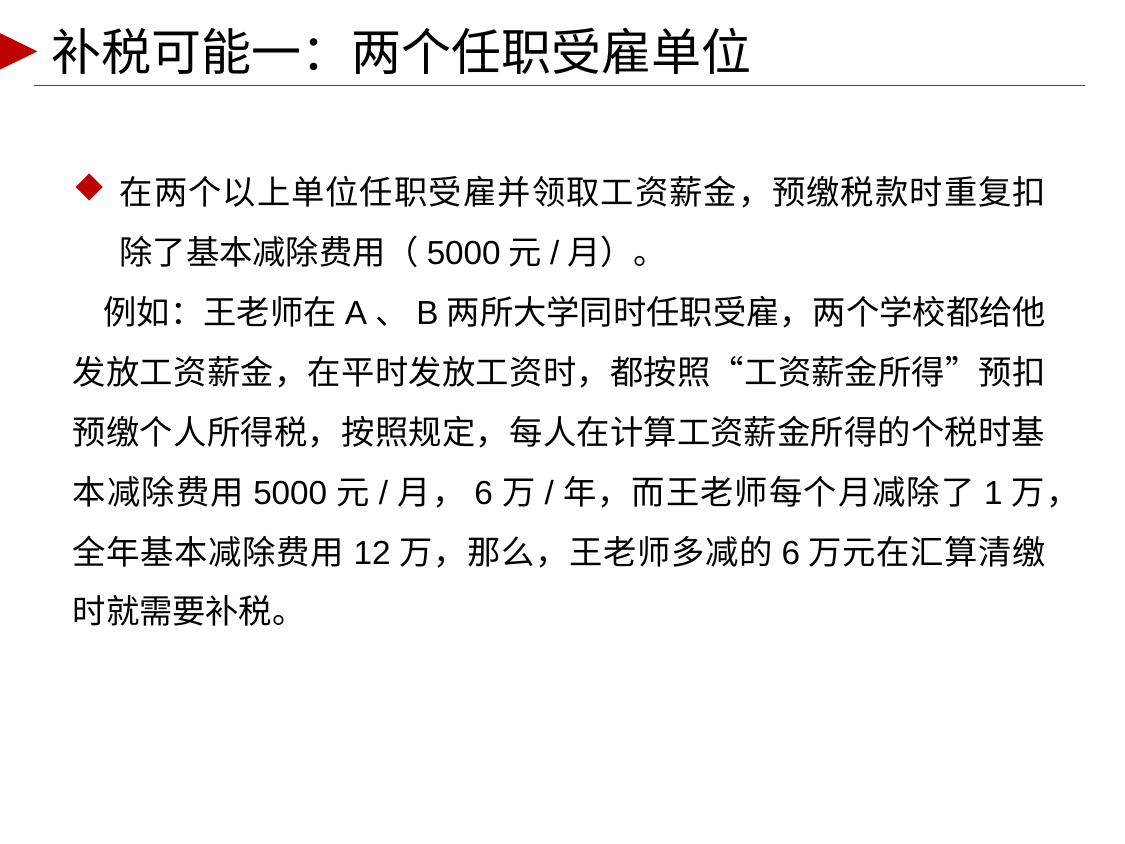

补税可能一：两个任职受雇单位

在两个以上单位任职受雇并领取工资薪金，预缴税款时重复扣除了基本减除费用（5000元/月）。
   例如：王老师在A、B两所大学同时任职受雇，两个学校都给他发放工资薪金，在平时发放工资时，都按照“工资薪金所得”预扣预缴个人所得税，按照规定，每人在计算工资薪金所得的个税时基本减除费用5000元/月，6万/年，而王老师每个月减除了1万，全年基本减除费用12万，那么，王老师多减的6万元在汇算清缴时就需要补税。